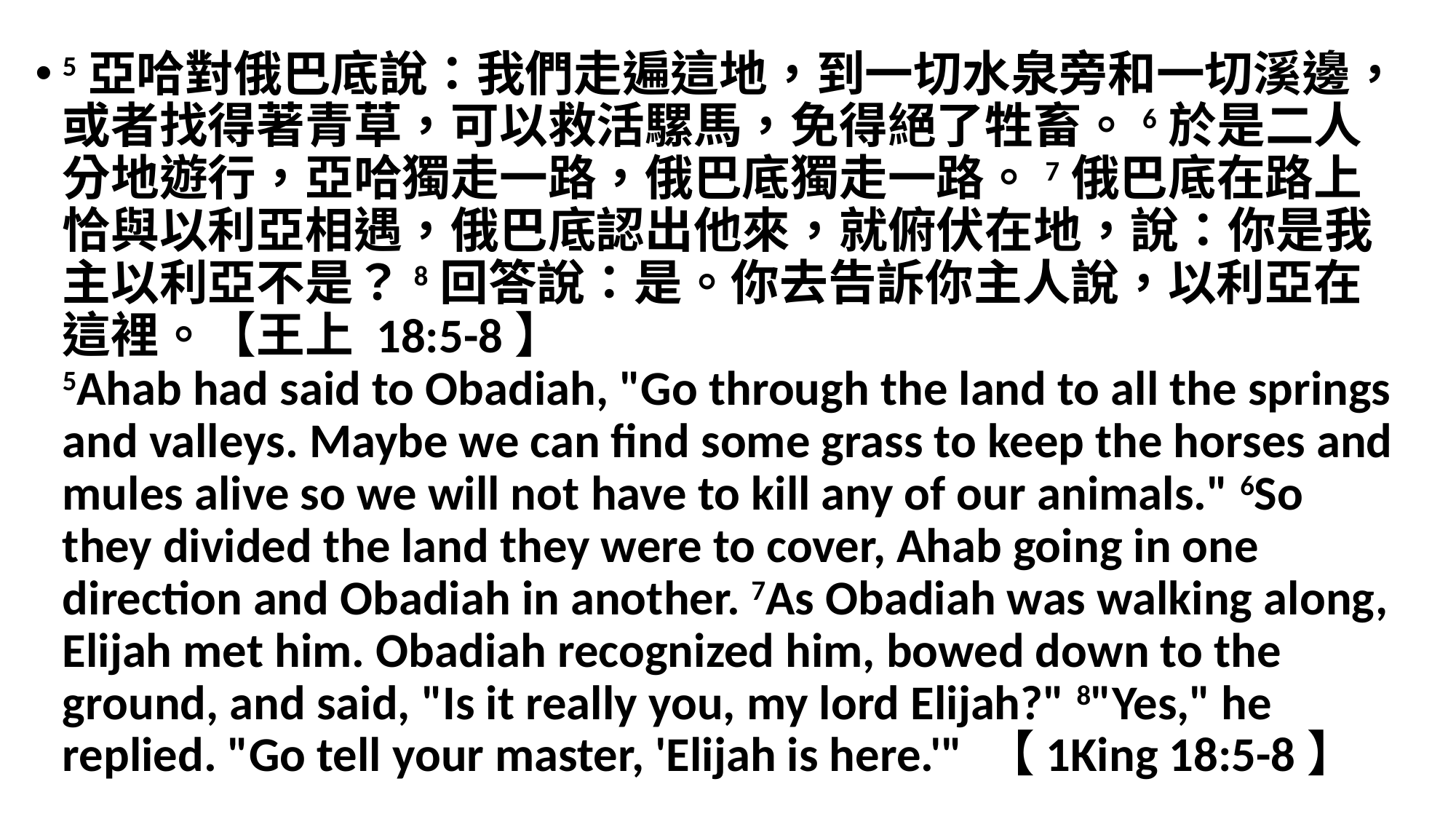

5亞哈對俄巴底說：我們走遍這地，到一切水泉旁和一切溪邊，或者找得著青草，可以救活騾馬，免得絕了牲畜。6於是二人分地遊行，亞哈獨走一路，俄巴底獨走一路。7俄巴底在路上恰與以利亞相遇，俄巴底認出他來，就俯伏在地，說：你是我主以利亞不是？8回答說：是。你去告訴你主人說，以利亞在這裡。【王上 18:5-8】
5Ahab had said to Obadiah, "Go through the land to all the springs and valleys. Maybe we can find some grass to keep the horses and mules alive so we will not have to kill any of our animals." 6So they divided the land they were to cover, Ahab going in one direction and Obadiah in another. 7As Obadiah was walking along, Elijah met him. Obadiah recognized him, bowed down to the ground, and said, "Is it really you, my lord Elijah?" 8"Yes," he replied. "Go tell your master, 'Elijah is here.'" 【1King 18:5-8】
#